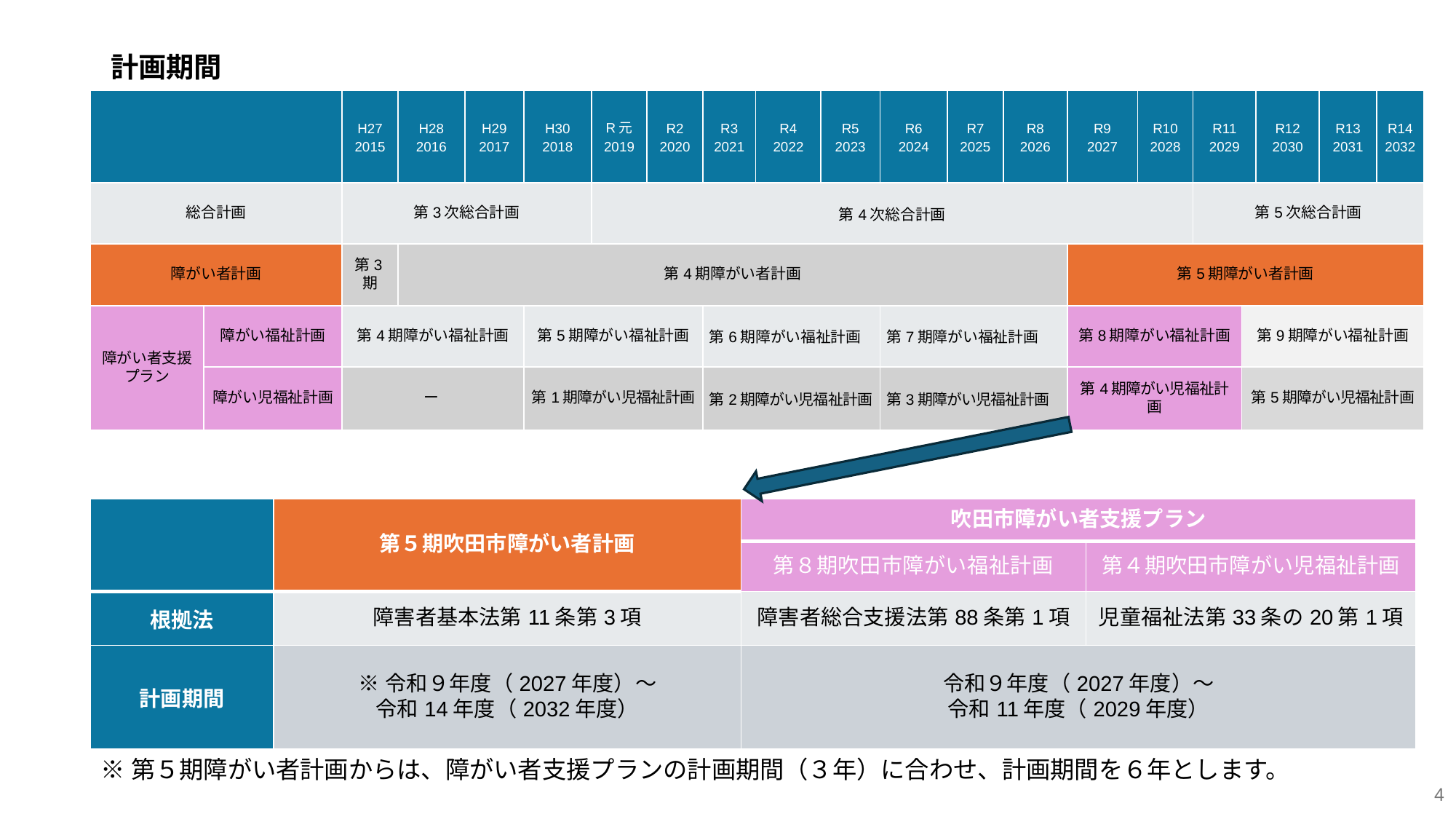

計画期間
|  |  | H27 2015 | H28 2016 | H29 2017 | H30 2018 | R元 2019 | R2 2020 | R3 2021 | R4 2022 | R5 2023 | R6 2024 | R7 2025 | R8 2026 | R9 2027 | R10 2028 | R11 2029 |  | R12 2030 | R13 2031 | R14 2032 |
| --- | --- | --- | --- | --- | --- | --- | --- | --- | --- | --- | --- | --- | --- | --- | --- | --- | --- | --- | --- | --- |
| 総合計画 |  | 第3次総合計画 |  |  |  | 第4次総合計画 |  |  |  |  |  |  |  |  |  | 第5次総合計画 |  |  |  |  |
| 障がい者計画 |  | 第3期 | 第4期障がい者計画 |  |  |  |  |  |  |  |  |  |  | 第5期障がい者計画 |  |  |  |  |  |  |
| 障がい者支援プラン | 障がい福祉計画 | 第4期障がい福祉計画 |  |  | 第5期障がい福祉計画 |  |  | 第6期障がい福祉計画 |  |  | 第7期障がい福祉計画 |  |  | 第8期障がい福祉計画 |  |  | 第9期障がい福祉計画 | 第9期障がい福祉計画 |  |  |
|  | 障がい児福祉計画 | ー |  |  | 第1期障がい児福祉計画 |  |  | 第2期障がい児福祉計画 |  |  | 第3期障がい児福祉計画 |  |  | 第4期障がい児福祉計画 |  |  | 第5期障がい児福祉計画 | 第5期障がい児福祉計画 |  |  |

|  | 第５期吹田市障がい者計画 | 吹田市障がい者支援プラン |  |
| --- | --- | --- | --- |
|  |  | 第８期吹田市障がい福祉計画 | 第４期吹田市障がい児福祉計画 |
| 根拠法 | 障害者基本法第11条第3項 | 障害者総合支援法第88条第1項 | 児童福祉法第33条の20第1項 |
| 計画期間 | ※令和９年度（2027年度）～ 令和14年度（2032年度） | 令和９年度（2027年度）～ 令和11年度（2029年度） |  |
※第５期障がい者計画からは、障がい者支援プランの計画期間（３年）に合わせ、計画期間を６年とします。
4